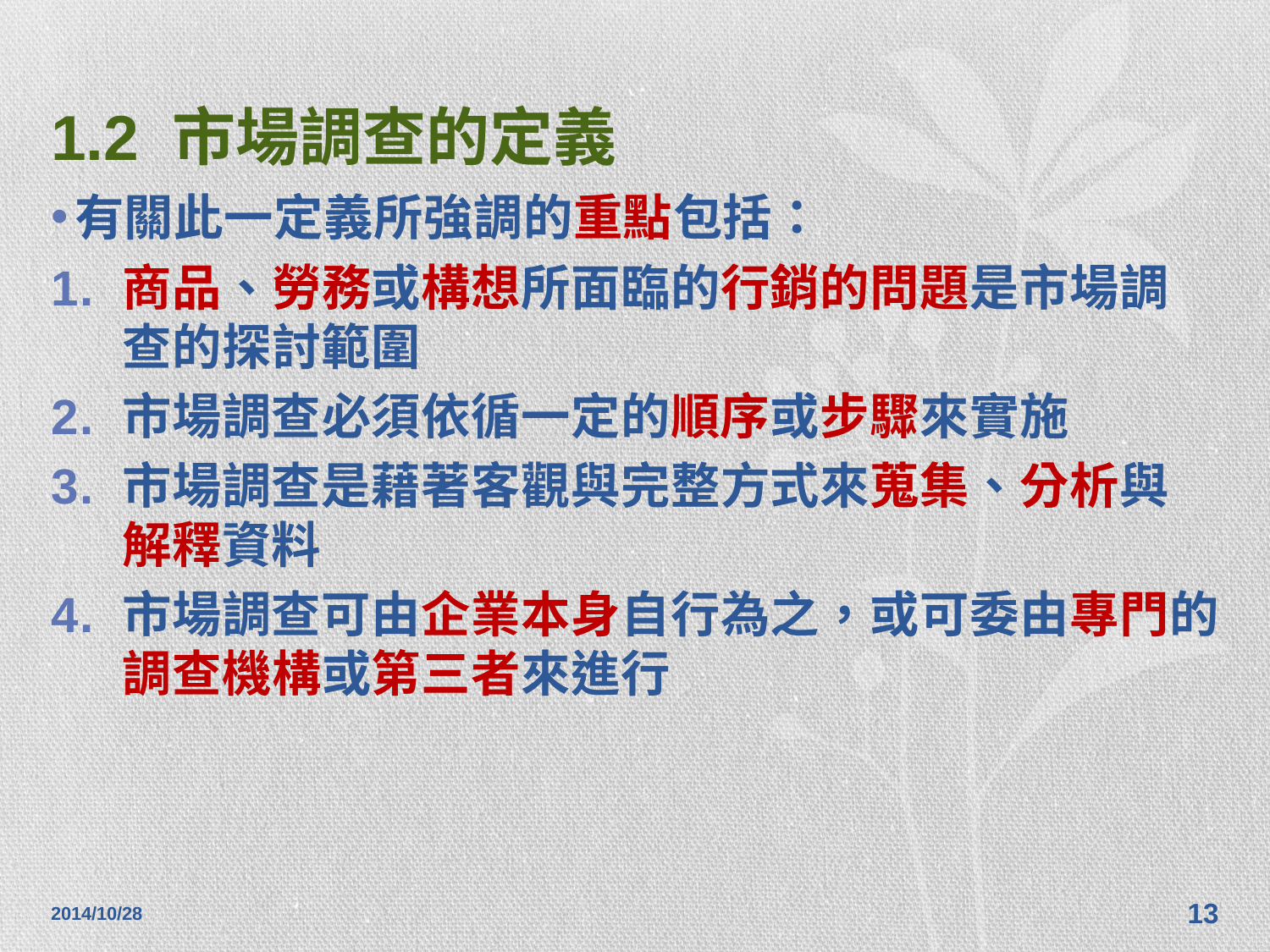

# 1.2 市場調查的定義
有關此一定義所強調的重點包括：
商品、勞務或構想所面臨的行銷的問題是市場調查的探討範圍
市場調查必須依循一定的順序或步驟來實施
市場調查是藉著客觀與完整方式來蒐集、分析與解釋資料
市場調查可由企業本身自行為之，或可委由專門的調查機構或第三者來進行

2014/10/28
13